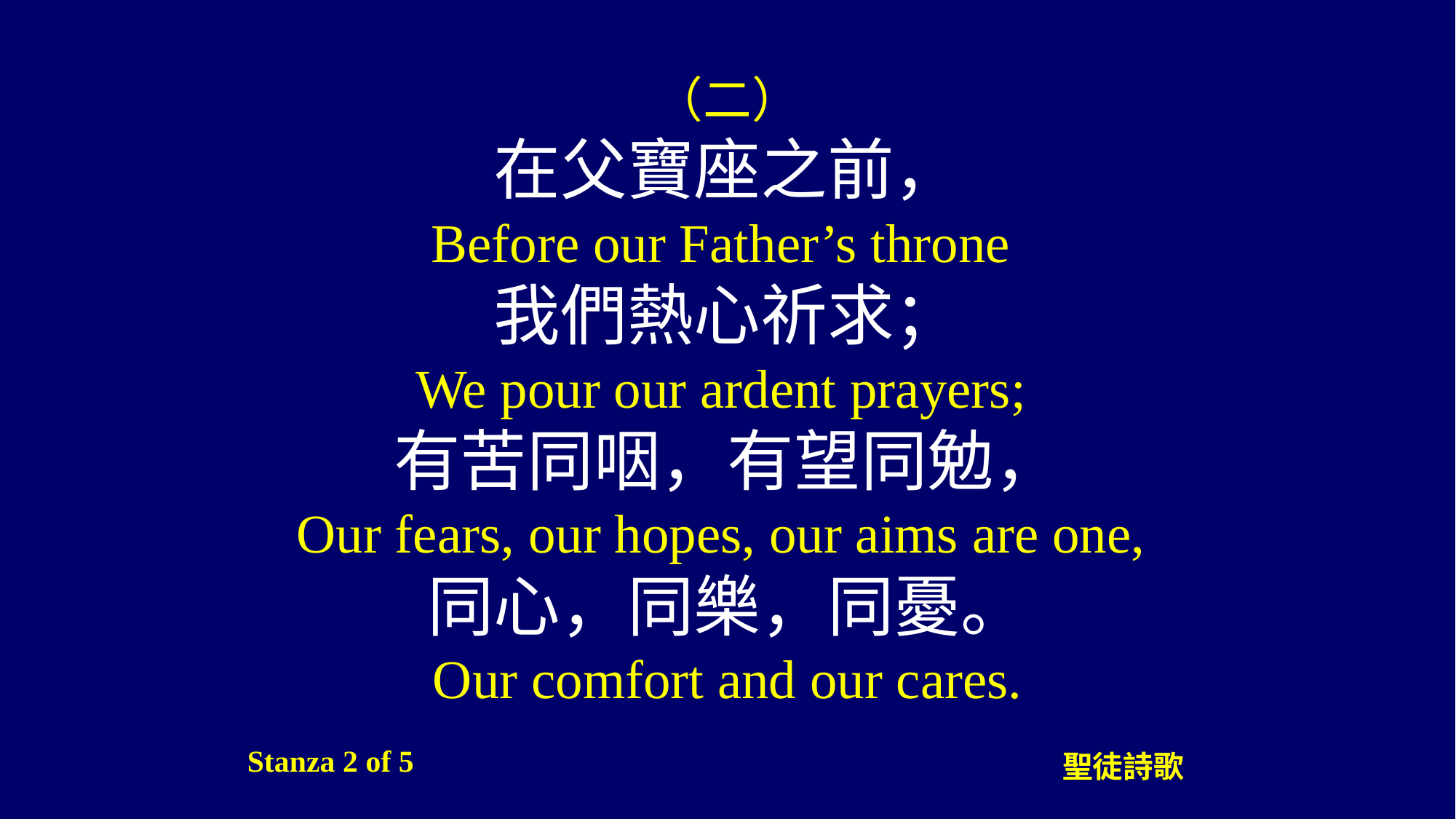

（二）
在父寶座之前，
Before our Father’s throne
我們熱心祈求；
We pour our ardent prayers;
有苦同咽，有望同勉，
Our fears, our hopes, our aims are one,
同心，同樂，同憂。
Our comfort and our cares.
Stanza 2 of 5
聖徒詩歌